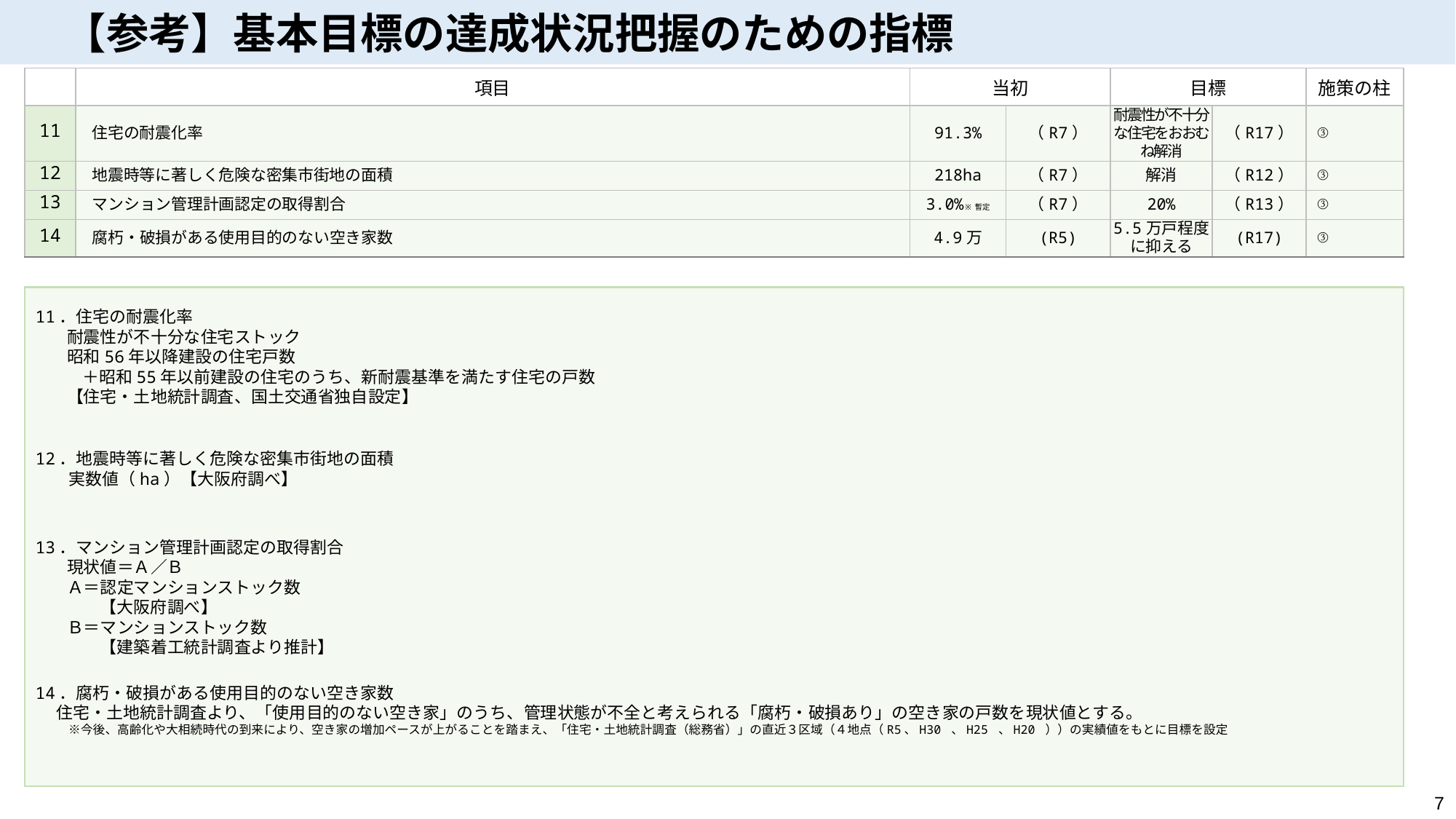

【参考】基本目標の達成状況把握のための指標
基本目標の達成に向けては、行政だけでなく府民や民間事業者、NPOなどの多様な主体が連携・協働した取組みが重要です。
このため、これら多様な主体が連携・協働して達成すべき目標を分かりやすく提示するとともに、計画の進行管理を行うための指標として、「みんなでめざそう値」を設定します。なお、設定に当たっては、国による統計調査や府が独自に実施する調査をもとに、中長期にわたって経年変化が把握可能な項目を選定します。また、設定した指標については、できる限りその進捗状況の把握に努め、PDCAサイクルによる進行管理を行います。
|  | 項目 | 当初 |  | 目標 |  | 施策の柱 |
| --- | --- | --- | --- | --- | --- | --- |
| 11 | 住宅の耐震化率 | 91.3% | （R7） | 耐震性が不十分な住宅をおおむね解消 | （R17） | ③ |
| 12 | 地震時等に著しく危険な密集市街地の面積 | 218ha | （R7） | 解消 | （R12） | ③ |
| 13 | マンション管理計画認定の取得割合 | 3.0%※暫定 | （R7） | 20% | （R13） | ③ |
| 14 | 腐朽・破損がある使用目的のない空き家数 | 4.9万 | (R5) | 5.5万戸程度に抑える | (R17) | ③ |

11．住宅の耐震化率
耐震性が不十分な住宅ストック
昭和56年以降建設の住宅戸数
   ＋昭和55年以前建設の住宅のうち、新耐震基準を満たす住宅の戸数
【住宅・土地統計調査、国土交通省独自設定】
12．地震時等に著しく危険な密集市街地の面積
　　実数値（ha）【大阪府調べ】
13．マンション管理計画認定の取得割合
現状値＝Ａ／Ｂ
Ａ＝認定マンションストック数
　　【大阪府調べ】
Ｂ＝マンションストック数
　　【建築着工統計調査より推計】
14．腐朽・破損がある使用目的のない空き家数
住宅・土地統計調査より、「使用目的のない空き家」のうち、管理状態が不全と考えられる「腐朽・破損あり」の空き家の戸数を現状値とする。
　※今後、高齢化や大相続時代の到来により、空き家の増加ペースが上がることを踏まえ、「住宅・土地統計調査（総務省）」の直近３区域（４地点（R5、H30 、H25 、H20 ））の実績値をもとに目標を設定
7